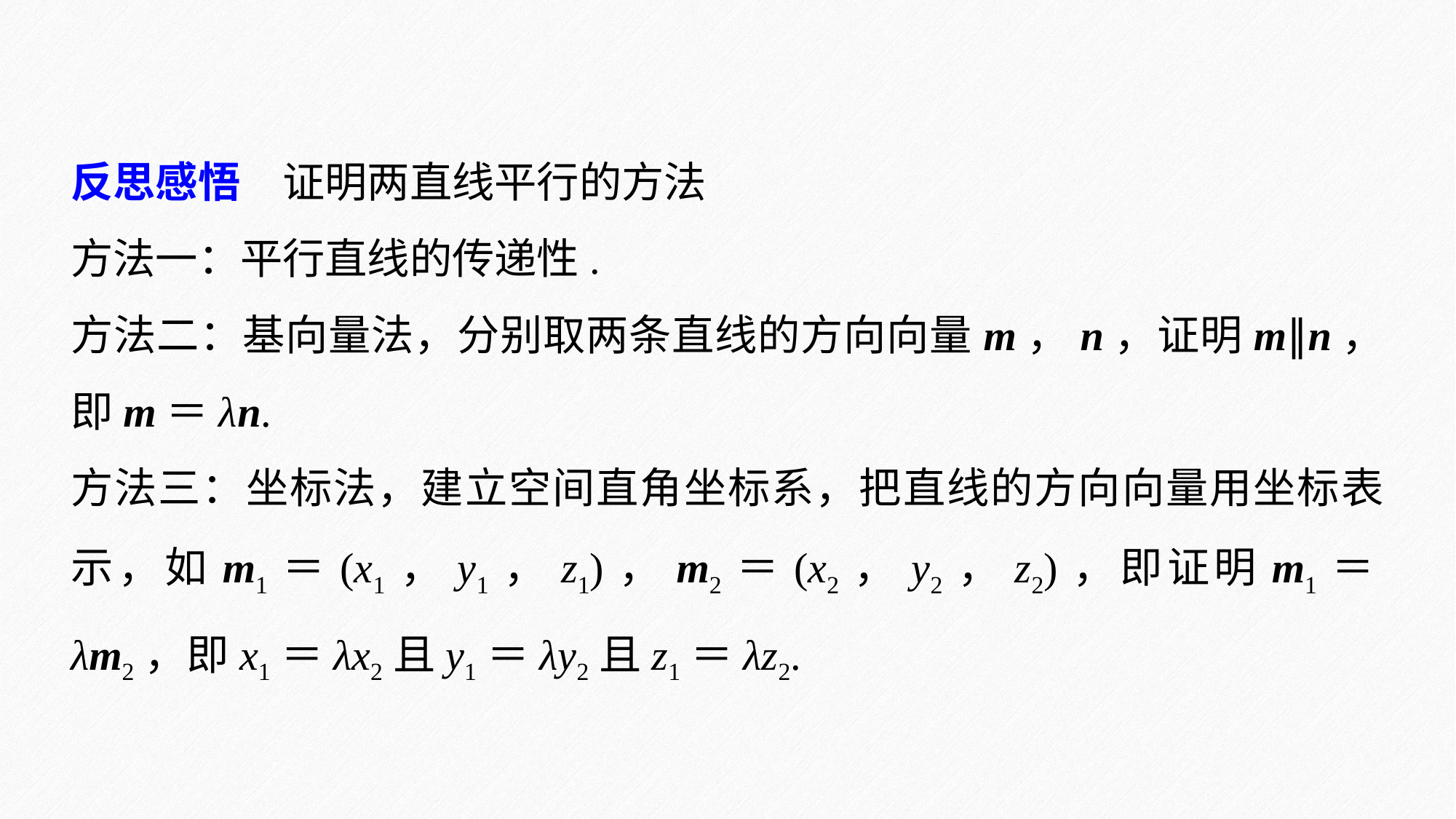

反思感悟　证明两直线平行的方法
方法一：平行直线的传递性.
方法二：基向量法，分别取两条直线的方向向量m，n，证明m∥n，即m＝λn.
方法三：坐标法，建立空间直角坐标系，把直线的方向向量用坐标表示，如m1＝(x1，y1，z1)，m2＝(x2，y2，z2)，即证明m1＝λm2，即x1＝λx2且y1＝λy2且z1＝λz2.